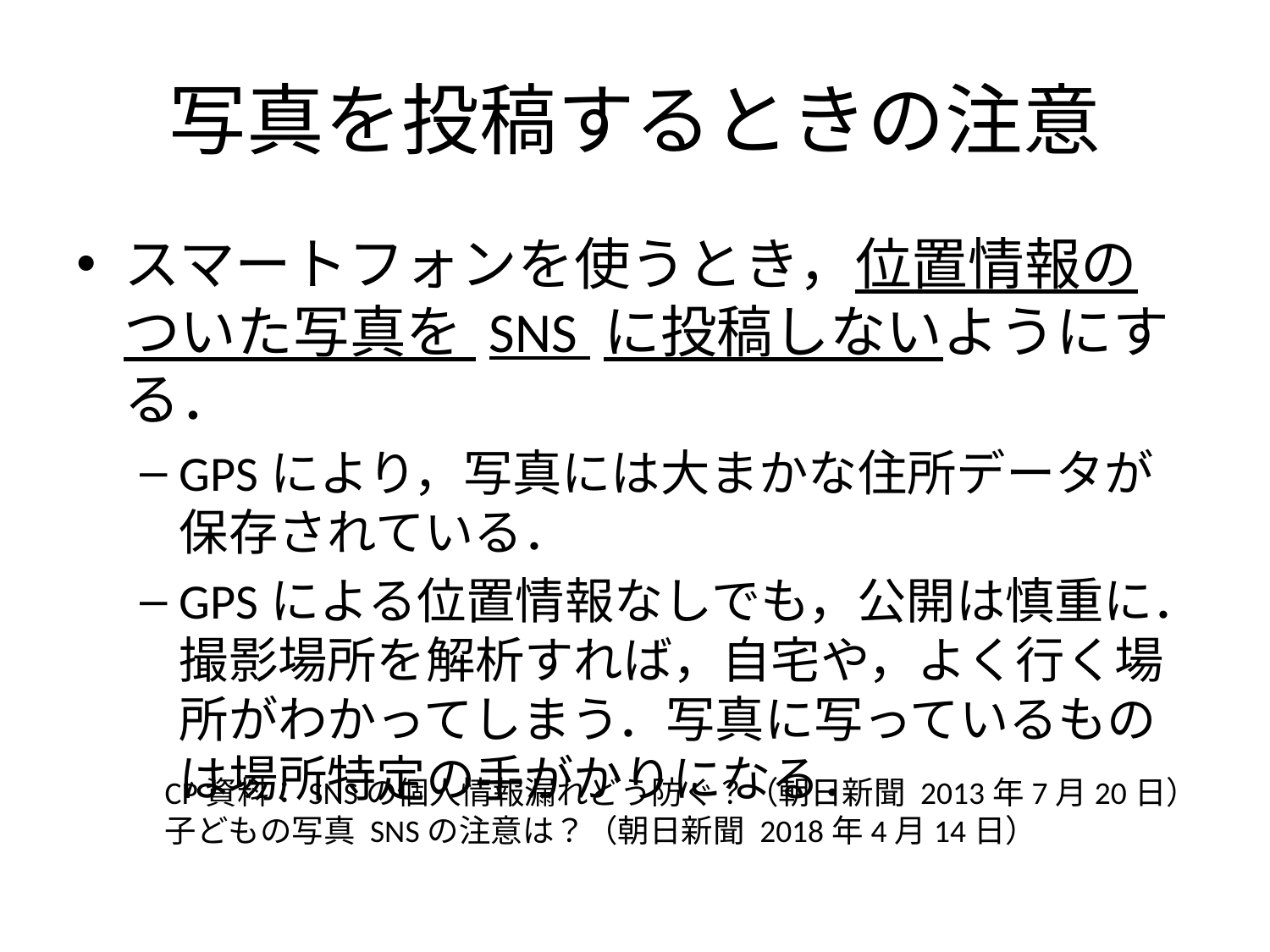

# 写真を投稿するときの注意
スマートフォンを使うとき，位置情報のついた写真を SNS に投稿しないようにする．
GPSにより，写真には大まかな住所データが保存されている．
GPSによる位置情報なしでも，公開は慎重に．撮影場所を解析すれば，自宅や，よく行く場所がわかってしまう．写真に写っているものは場所特定の手がかりになる．
CP資料：SNSの個人情報漏れどう防ぐ？（朝日新聞 2013年7月20日）
子どもの写真 SNSの注意は？（朝日新聞 2018年4月14日）